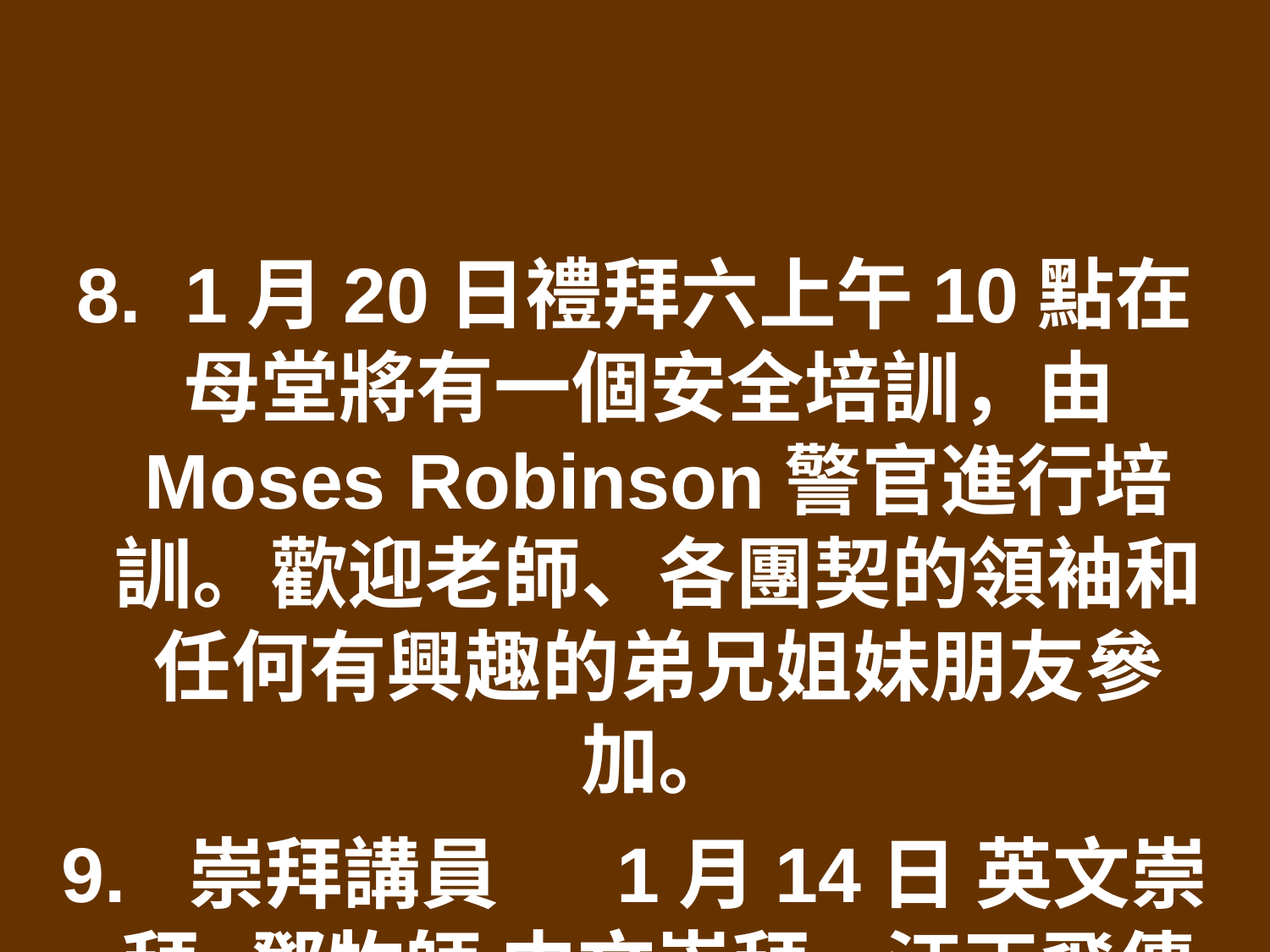

8.  1月20日禮拜六上午10點在母堂將有一個安全培訓，由Moses Robinson警官進行培訓。歡迎老師、各團契的領袖和任何有興趣的弟兄姐妹朋友參加。
9.  崇拜講員 	1月14日 英文崇拜	鄧牧師 中文崇拜	汪正飛傳道 西區崇拜	司徒志雄弟兄